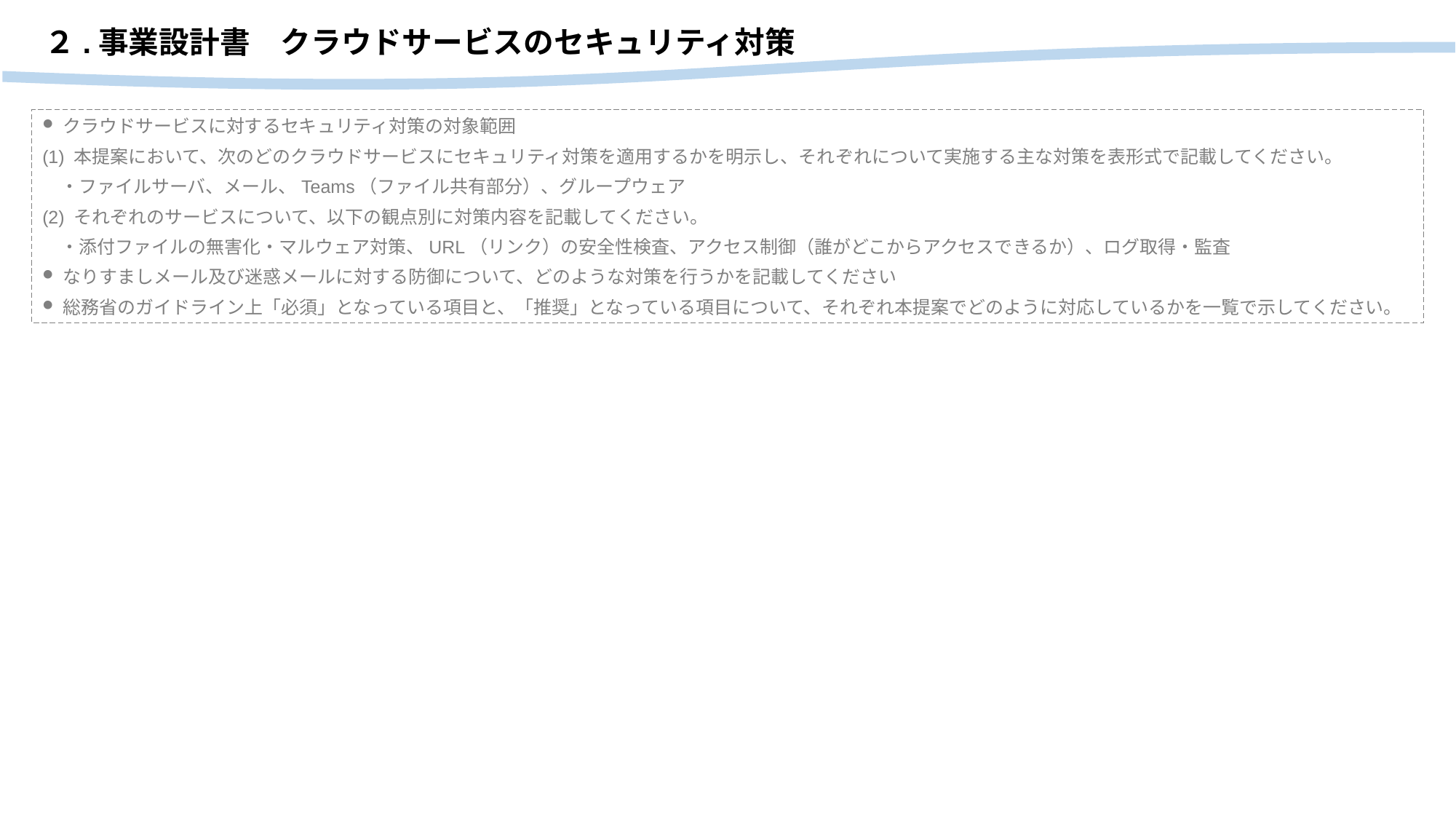

２.事業設計書　クラウドサービスのセキュリティ対策

クラウドサービスに対するセキュリティ対策の対象範囲
(1) 本提案において、次のどのクラウドサービスにセキュリティ対策を適用するかを明示し、それぞれについて実施する主な対策を表形式で記載してください。
　・ファイルサーバ、メール、Teams（ファイル共有部分）、グループウェア
(2) それぞれのサービスについて、以下の観点別に対策内容を記載してください。
　・添付ファイルの無害化・マルウェア対策、URL（リンク）の安全性検査、アクセス制御（誰がどこからアクセスできるか）、ログ取得・監査
なりすましメール及び迷惑メールに対する防御について、どのような対策を行うかを記載してください
総務省のガイドライン上「必須」となっている項目と、「推奨」となっている項目について、それぞれ本提案でどのように対応しているかを一覧で示してください。